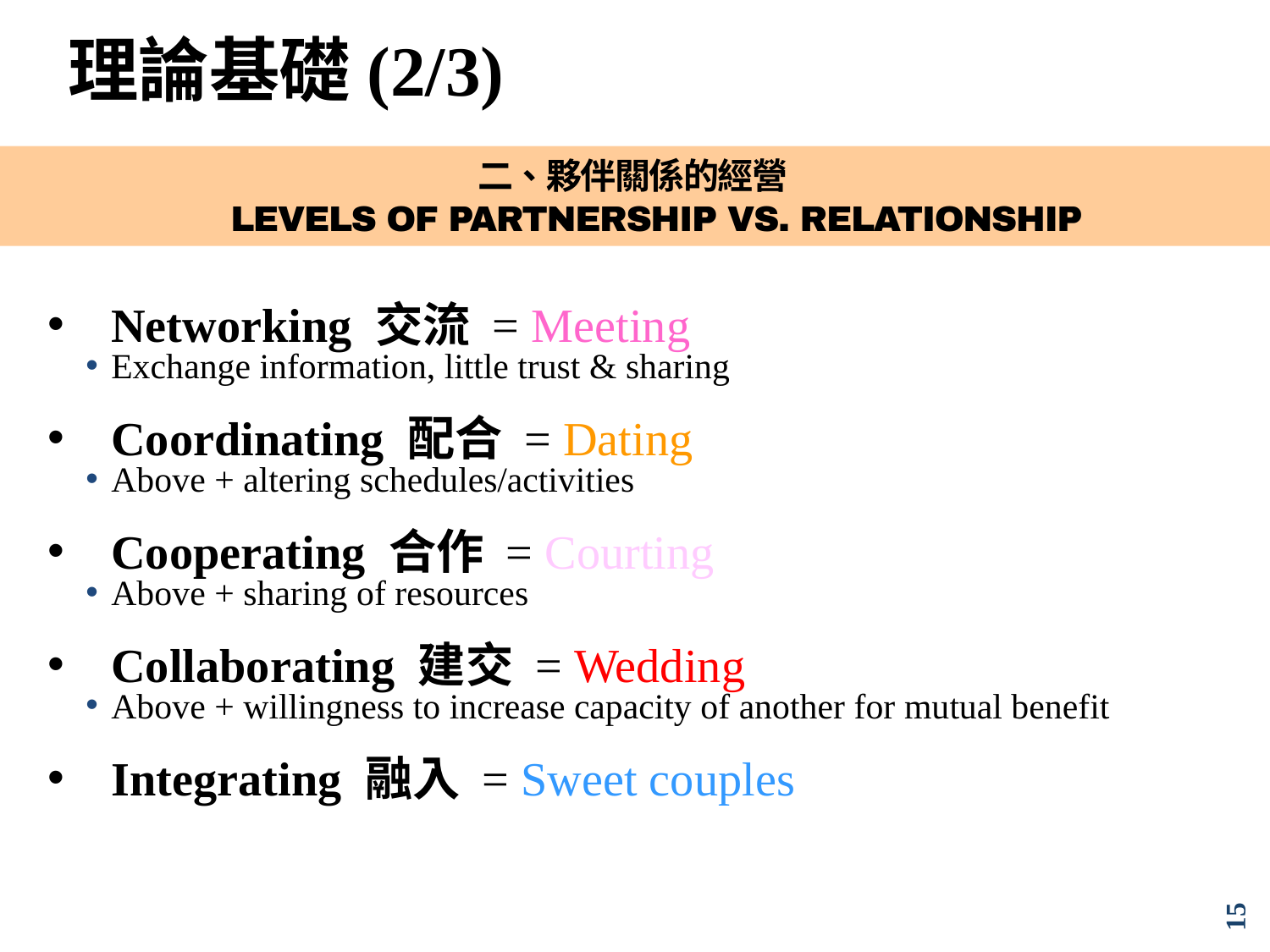

理論基礎(2/3)
# 二、夥伴關係的經營 Levels of Partnership vs. Relationship
Networking 交流 = Meeting
Exchange information, little trust & sharing

Coordinating 配合 = Dating
Above + altering schedules/activities

Cooperating 合作 = Courting
Above + sharing of resources

Collaborating 建交 = Wedding
Above + willingness to increase capacity of another for mutual benefit

Integrating 融入 = Sweet couples

15